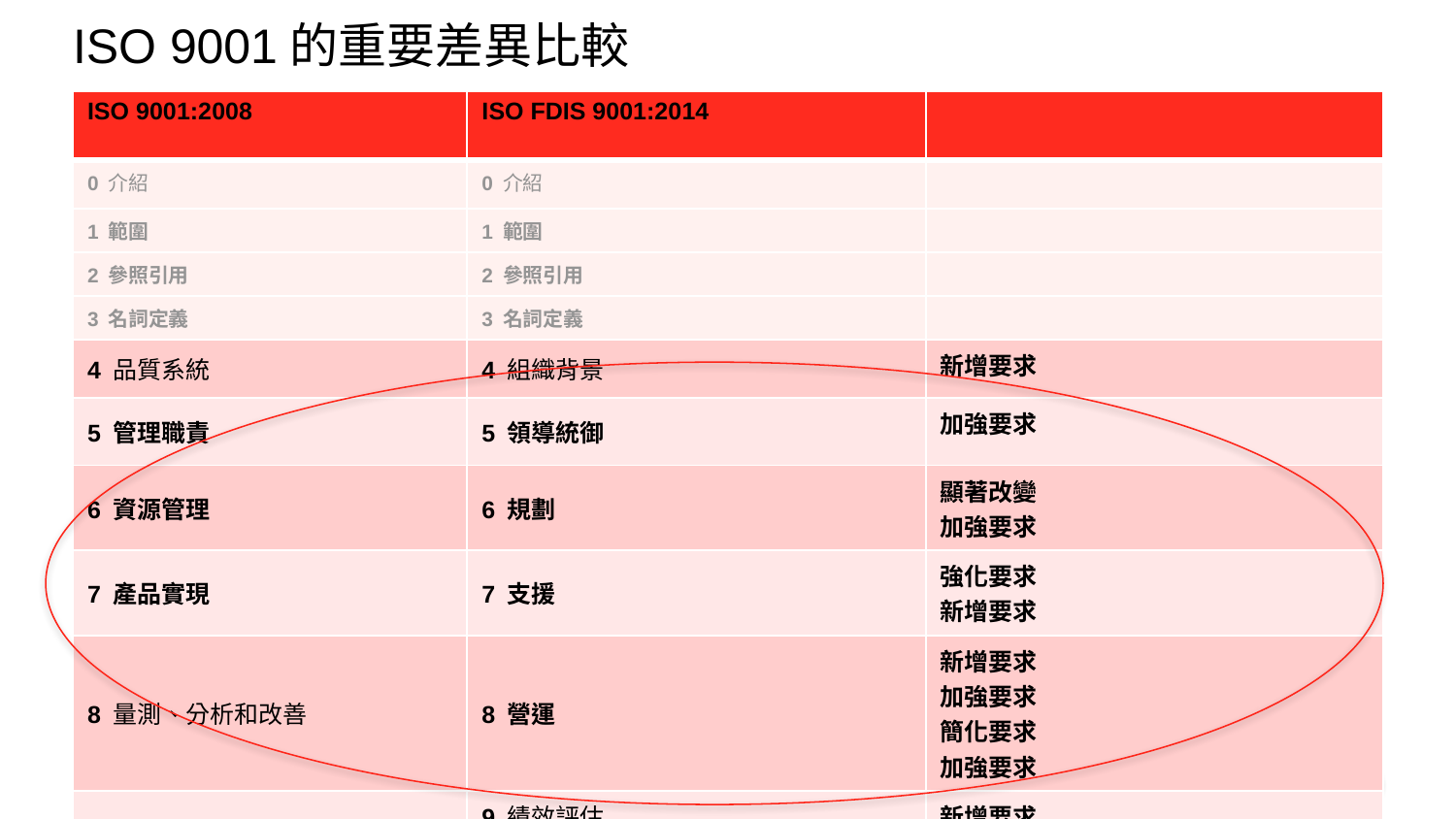

# ISO 9001的重要差異比較
| ISO 9001:2008 | ISO FDIS 9001:2014 |  |
| --- | --- | --- |
| 0 介紹 | 0 介紹 |  |
| 1 範圍 | 1 範圍 |  |
| 2 參照引用 | 2 參照引用 |  |
| 3 名詞定義 | 3 名詞定義 |  |
| 4 品質系統 | 4 組織背景 | 新增要求 |
| 5 管理職責 | 5 領導統御 | 加強要求 |
| 6 資源管理 | 6 規劃 | 顯著改變 加強要求 |
| 7 產品實現 | 7 支援 | 強化要求 新增要求 |
| 8 量測、分析和改善 | 8 營運 | 新增要求 加強要求 簡化要求 加強要求 |
|  | 9 績效評估 | 新增要求 |
|  | 10 改善 | 更具架構性的模式 |